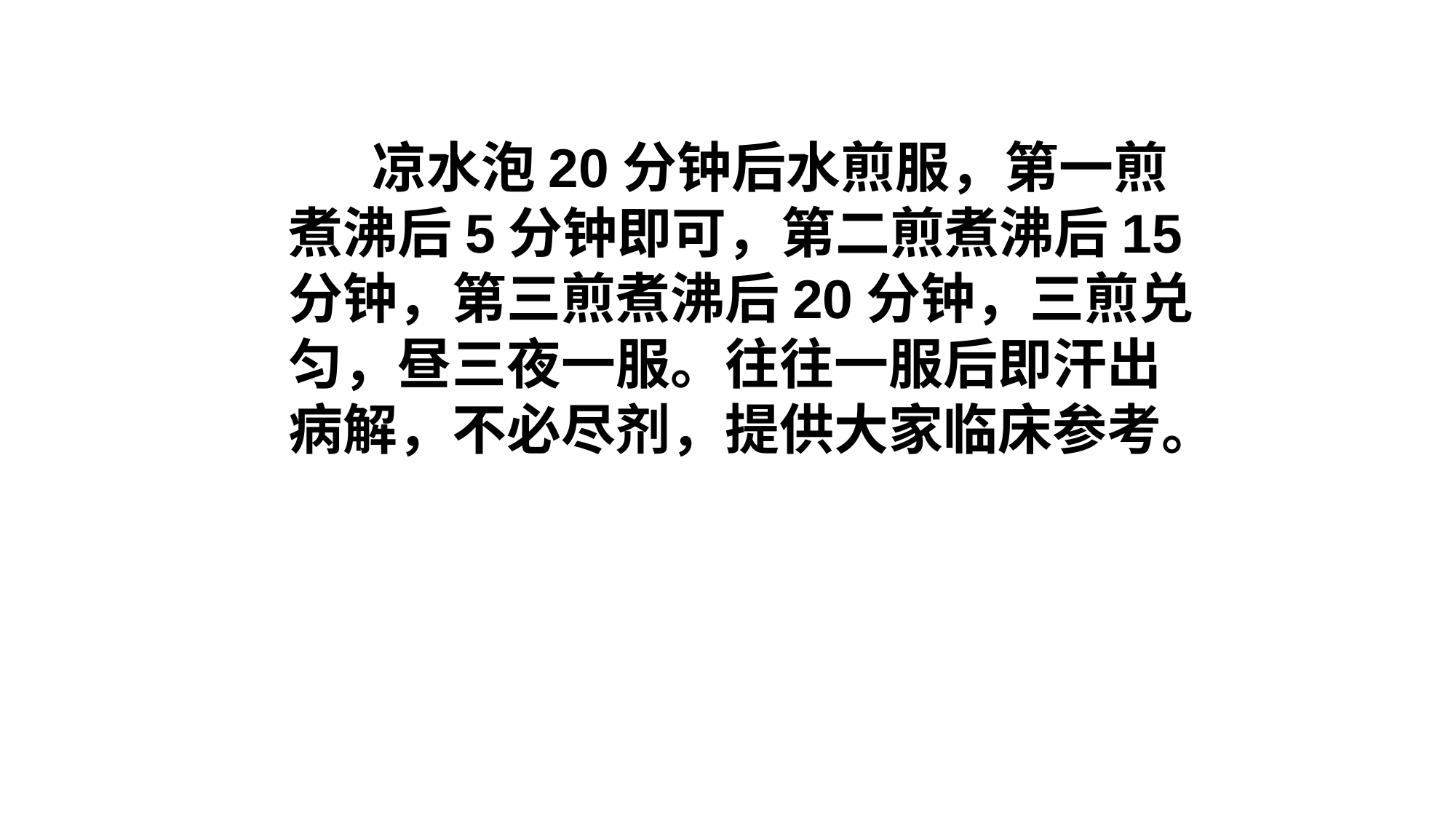

凉水泡20分钟后水煎服，第一煎煮沸后5分钟即可，第二煎煮沸后15分钟，第三煎煮沸后20分钟，三煎兑匀，昼三夜一服。往往一服后即汗出病解，不必尽剂，提供大家临床参考。